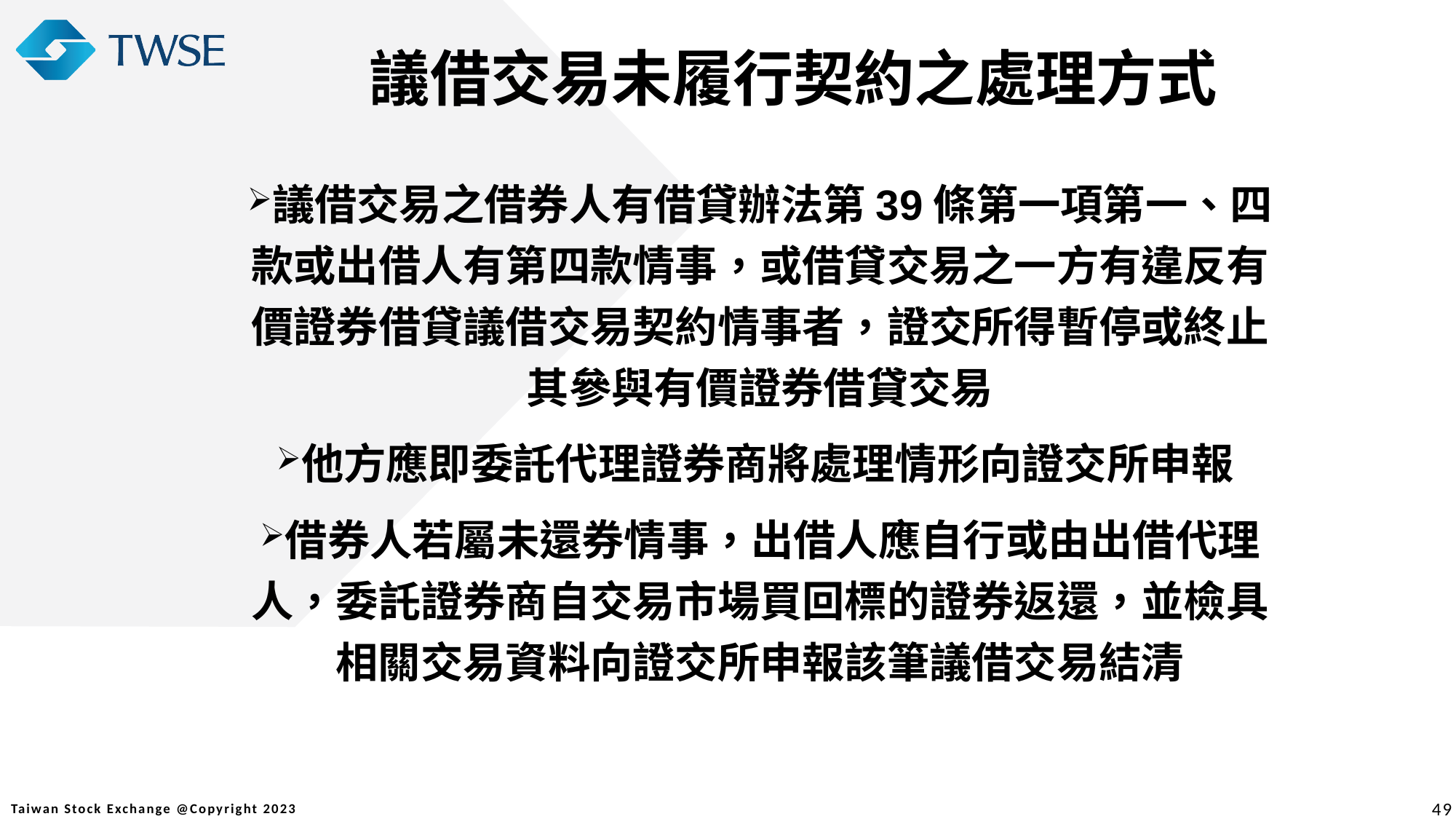

議借交易未履行契約之處理方式
議借交易之借券人有借貸辦法第39條第一項第一、四款或出借人有第四款情事，或借貸交易之一方有違反有價證券借貸議借交易契約情事者，證交所得暫停或終止其參與有價證券借貸交易
他方應即委託代理證券商將處理情形向證交所申報
借券人若屬未還券情事，出借人應自行或由出借代理人，委託證券商自交易市場買回標的證券返還，並檢具相關交易資料向證交所申報該筆議借交易結清

49